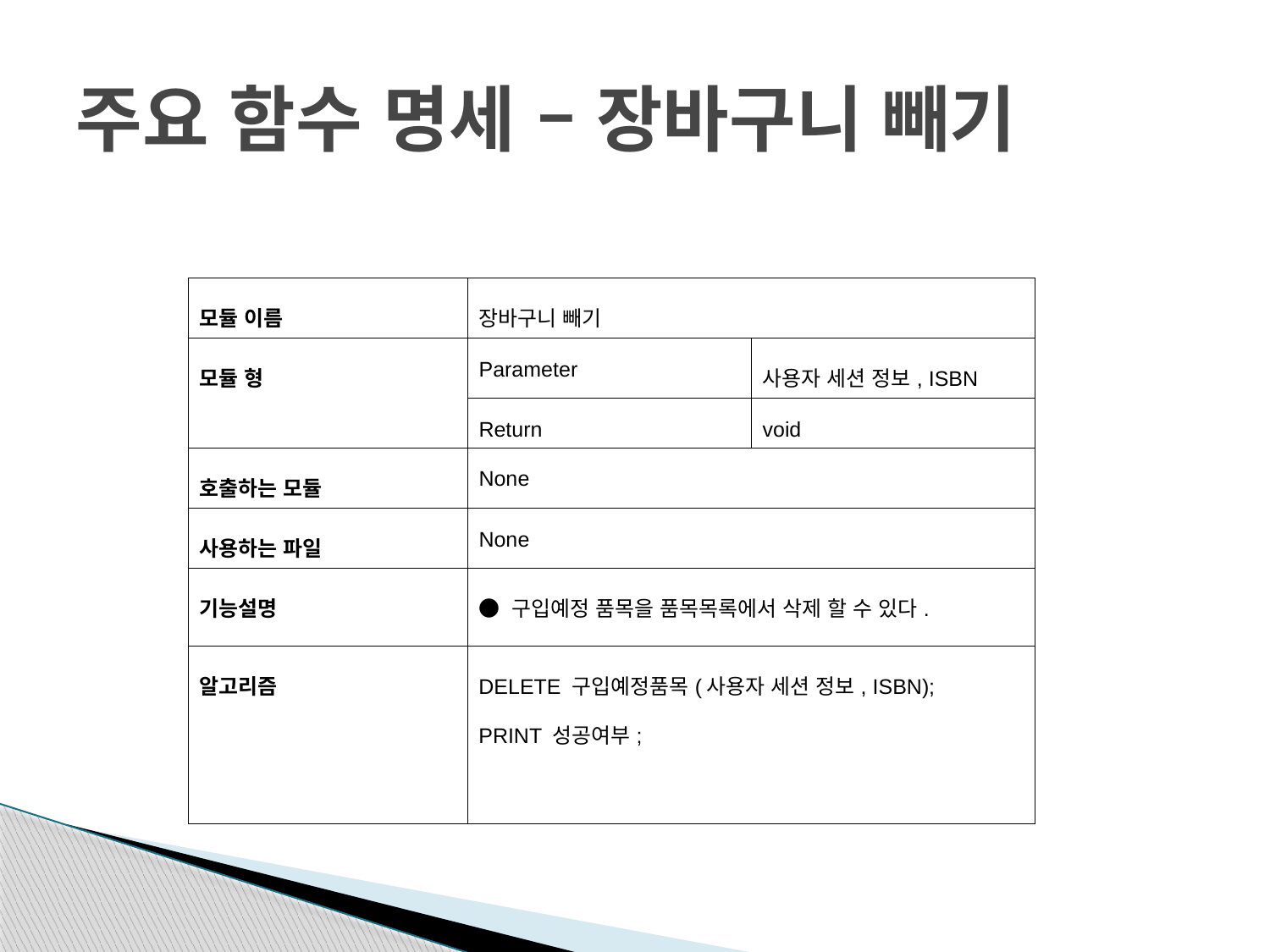

# 주요 함수 명세 – 장바구니 빼기
| 모듈 이름 | 장바구니 빼기 |  |
| --- | --- | --- |
| 모듈 형 | Parameter | 사용자 세션 정보, ISBN |
|  | Return | void |
| 호출하는 모듈 | None |  |
| 사용하는 파일 | None |  |
| 기능설명 | ● 구입예정 품목을 품목목록에서 삭제 할 수 있다. |  |
| 알고리즘 | DELETE 구입예정품목(사용자 세션 정보, ISBN); PRINT 성공여부; |  |